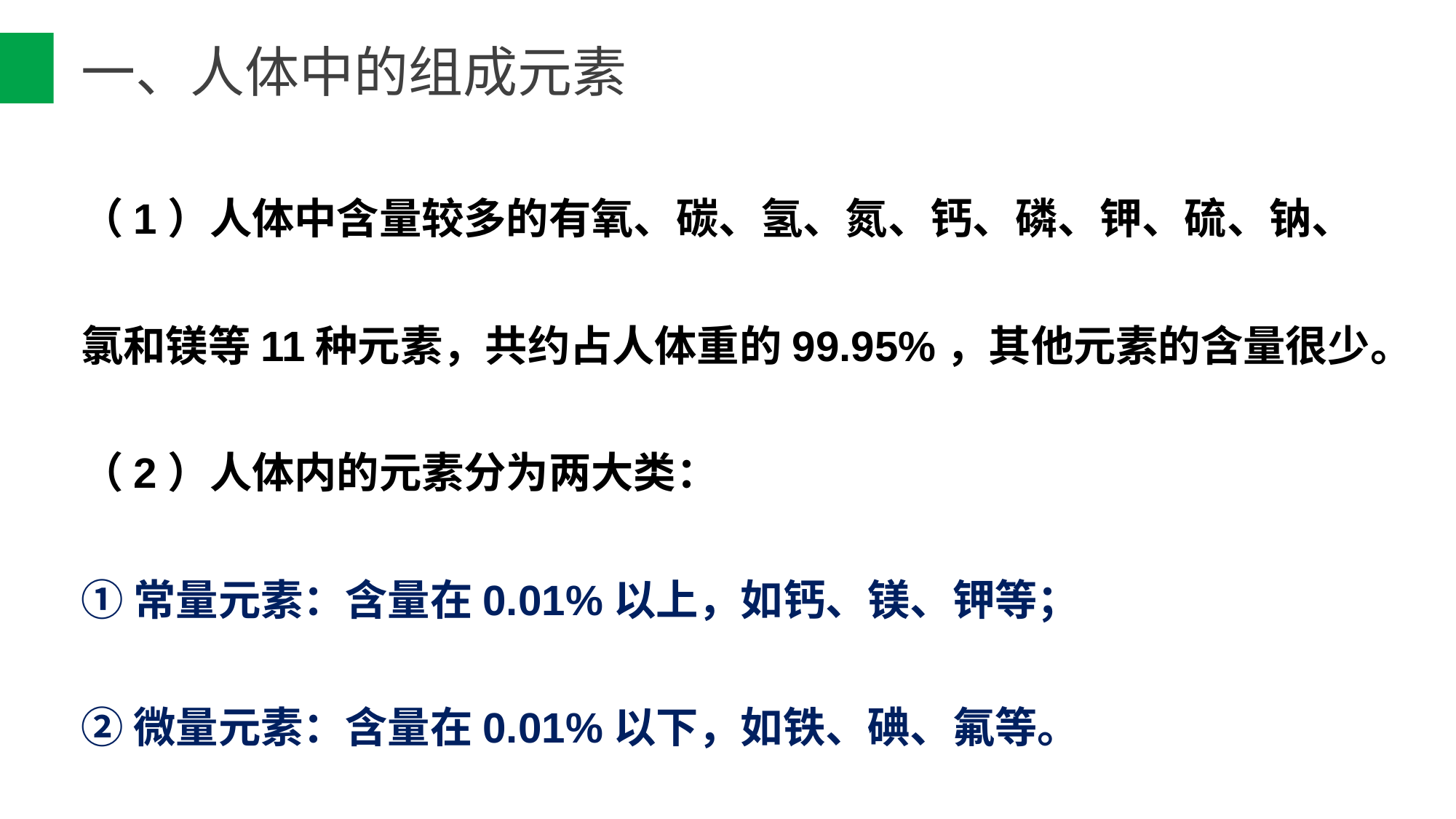

一、人体中的组成元素
（1）人体中含量较多的有氧、碳、氢、氮、钙、磷、钾、硫、钠、氯和镁等11种元素，共约占人体重的99.95%，其他元素的含量很少。
（2）人体内的元素分为两大类：
①常量元素：含量在0.01%以上，如钙、镁、钾等；
②微量元素：含量在0.01%以下，如铁、碘、氟等。